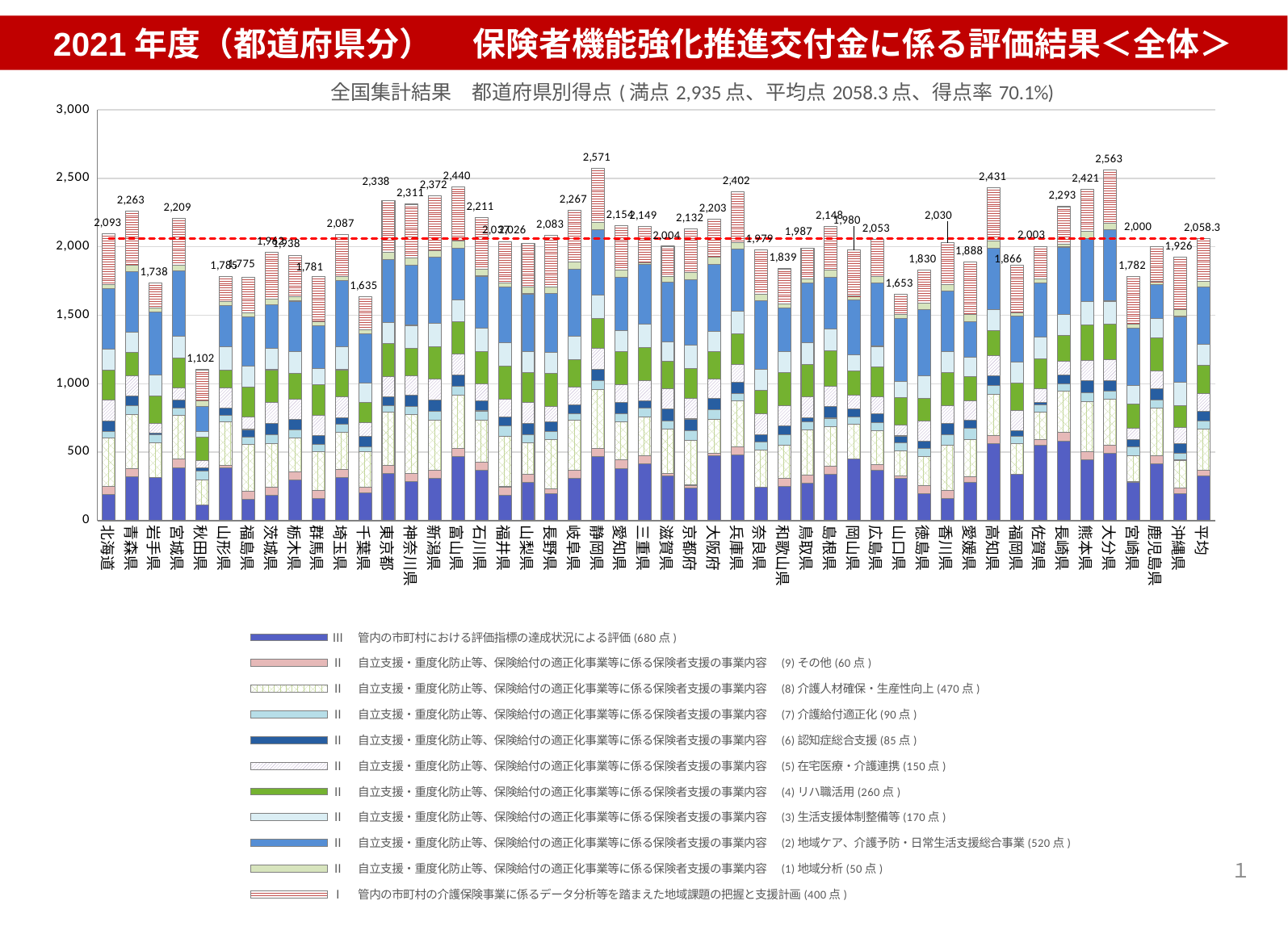

2021年度（都道府県分） 　保険者機能強化推進交付金に係る評価結果＜全体＞

### Chart: 全国集計結果　都道府県別得点(満点2,935点、平均点2058.3点、得点率70.1%)

| Category | Ⅲ　管内の市町村における評価指標の達成状況による評価(680点) | Ⅱ　自立支援・重度化防止等、保険給付の適正化事業等に係る保険者支援の事業内容　(9)その他(60点) | Ⅱ　自立支援・重度化防止等、保険給付の適正化事業等に係る保険者支援の事業内容　(8)介護人材確保・生産性向上(470点) | Ⅱ　自立支援・重度化防止等、保険給付の適正化事業等に係る保険者支援の事業内容　(7)介護給付適正化(90点) | Ⅱ　自立支援・重度化防止等、保険給付の適正化事業等に係る保険者支援の事業内容　(6)認知症総合支援(85点) | Ⅱ　自立支援・重度化防止等、保険給付の適正化事業等に係る保険者支援の事業内容　(5)在宅医療・介護連携(150点) | Ⅱ　自立支援・重度化防止等、保険給付の適正化事業等に係る保険者支援の事業内容　(4)リハ職活用(260点) | Ⅱ　自立支援・重度化防止等、保険給付の適正化事業等に係る保険者支援の事業内容　(3)生活支援体制整備等(170点) | Ⅱ　自立支援・重度化防止等、保険給付の適正化事業等に係る保険者支援の事業内容　(2)地域ケア、介護予防・日常生活支援総合事業(520点) | Ⅱ　自立支援・重度化防止等、保険給付の適正化事業等に係る保険者支援の事業内容　(1)地域分析(50点) | Ⅰ　管内の市町村の介護保険事業に係るデータ分析等を踏まえた地域課題の把握と支援計画(400点) | 合計 | 平均 |
|---|---|---|---|---|---|---|---|---|---|---|---|---|---|
| 北海道 | 188.0 | 60.0 | 357.0 | 48.0 | 75.0 | 150.0 | 220.0 | 155.0 | 440.0 | 30.0 | 370.0 | 2093.0 | 2058.2978723404253 |
| 青森県 | 322.0 | 60.0 | 390.0 | 66.0 | 70.0 | 150.0 | 170.0 | 150.0 | 440.0 | 50.0 | 395.0 | 2263.0 | 2058.2978723404253 |
| 岩手県 | 314.0 | 0.0 | 255.0 | 59.0 | 10.0 | 70.0 | 200.0 | 155.0 | 460.0 | 30.0 | 185.0 | 1738.0 | 2058.2978723404253 |
| 宮城県 | 388.0 | 60.0 | 320.0 | 51.0 | 60.0 | 90.0 | 220.0 | 155.0 | 480.0 | 40.0 | 345.0 | 2209.0 | 2058.2978723404253 |
| 秋田県 | 112.0 | 0.0 | 187.0 | 63.0 | 25.0 | 50.0 | 170.0 | 45.0 | 180.0 | 40.0 | 230.0 | 1102.0 | 2058.2978723404253 |
| 山形県 | 384.0 | 20.0 | 317.0 | 49.0 | 50.0 | 150.0 | 130.0 | 170.0 | 300.0 | 30.0 | 185.0 | 1785.0 | 2058.2978723404253 |
| 福島県 | 154.0 | 60.0 | 340.0 | 56.0 | 55.0 | 90.0 | 220.0 | 155.0 | 360.0 | 30.0 | 255.0 | 1775.0 | 2058.2978723404253 |
| 茨城県 | 184.0 | 60.0 | 316.0 | 67.0 | 85.0 | 150.0 | 240.0 | 155.0 | 320.0 | 40.0 | 345.0 | 1962.0 | 2058.2978723404253 |
| 栃木県 | 294.0 | 60.0 | 248.0 | 61.0 | 75.0 | 150.0 | 190.0 | 155.0 | 370.0 | 30.0 | 305.0 | 1938.0 | 2058.2978723404253 |
| 群馬県 | 162.0 | 60.0 | 282.0 | 52.0 | 65.0 | 150.0 | 220.0 | 120.0 | 310.0 | 30.0 | 330.0 | 1781.0 | 2058.2978723404253 |
| 埼玉県 | 314.0 | 60.0 | 271.0 | 57.0 | 50.0 | 150.0 | 200.0 | 170.0 | 480.0 | 30.0 | 305.0 | 2087.0 | 2058.2978723404253 |
| 千葉県 | 202.0 | 40.0 | 262.0 | 36.0 | 75.0 | 100.0 | 150.0 | 140.0 | 360.0 | 30.0 | 240.0 | 1635.0 | 2058.2978723404253 |
| 東京都 | 344.0 | 60.0 | 388.0 | 46.0 | 65.0 | 150.0 | 240.0 | 155.0 | 460.0 | 50.0 | 380.0 | 2338.0 | 2058.2978723404253 |
| 神奈川県 | 284.0 | 60.0 | 428.0 | 59.0 | 85.0 | 140.0 | 200.0 | 170.0 | 440.0 | 50.0 | 395.0 | 2311.0 | 2058.2978723404253 |
| 新潟県 | 306.0 | 60.0 | 369.0 | 62.0 | 85.0 | 150.0 | 240.0 | 170.0 | 480.0 | 50.0 | 400.0 | 2372.0 | 2058.2978723404253 |
| 富山県 | 466.0 | 60.0 | 389.0 | 65.0 | 85.0 | 150.0 | 240.0 | 155.0 | 380.0 | 50.0 | 400.0 | 2440.0 | 2058.2978723404253 |
| 石川県 | 368.0 | 60.0 | 304.0 | 69.0 | 75.0 | 120.0 | 240.0 | 170.0 | 380.0 | 50.0 | 375.0 | 2211.0 | 2058.2978723404253 |
| 福井県 | 186.0 | 60.0 | 370.0 | 76.0 | 65.0 | 130.0 | 240.0 | 170.0 | 410.0 | 30.0 | 300.0 | 2037.0 | 2058.2978723404253 |
| 山梨県 | 278.0 | 60.0 | 229.0 | 59.0 | 85.0 | 150.0 | 220.0 | 155.0 | 420.0 | 50.0 | 320.0 | 2026.0 | 2058.2978723404253 |
| 長野県 | 194.0 | 40.0 | 358.0 | 61.0 | 70.0 | 110.0 | 240.0 | 155.0 | 430.0 | 50.0 | 375.0 | 2083.0 | 2058.2978723404253 |
| 岐阜県 | 310.0 | 60.0 | 363.0 | 49.0 | 65.0 | 130.0 | 200.0 | 170.0 | 490.0 | 50.0 | 380.0 | 2267.0 | 2058.2978723404253 |
| 静岡県 | 468.0 | 60.0 | 429.0 | 64.0 | 85.0 | 150.0 | 220.0 | 170.0 | 480.0 | 50.0 | 395.0 | 2571.0 | 2058.2978723404253 |
| 愛知県 | 382.0 | 60.0 | 280.0 | 57.0 | 85.0 | 130.0 | 240.0 | 155.0 | 390.0 | 50.0 | 325.0 | 2154.0 | 2058.2978723404253 |
| 三重県 | 414.0 | 60.0 | 281.0 | 64.0 | 55.0 | 150.0 | 240.0 | 170.0 | 440.0 | 10.0 | 265.0 | 2149.0 | 2058.2978723404253 |
| 滋賀県 | 326.0 | 20.0 | 322.0 | 61.0 | 85.0 | 150.0 | 200.0 | 140.0 | 440.0 | 40.0 | 220.0 | 2004.0 | 2058.2978723404253 |
| 京都府 | 238.0 | 20.0 | 330.0 | 69.0 | 85.0 | 150.0 | 220.0 | 170.0 | 480.0 | 50.0 | 320.0 | 2132.0 | 2058.2978723404253 |
| 大阪府 | 472.0 | 20.0 | 248.0 | 68.0 | 85.0 | 140.0 | 200.0 | 150.0 | 490.0 | 50.0 | 280.0 | 2203.0 | 2058.2978723404253 |
| 兵庫県 | 480.0 | 60.0 | 336.0 | 51.0 | 85.0 | 130.0 | 220.0 | 170.0 | 450.0 | 50.0 | 370.0 | 2402.0 | 2058.2978723404253 |
| 奈良県 | 242.0 | 0.0 | 273.0 | 59.0 | 55.0 | 150.0 | 170.0 | 155.0 | 500.0 | 50.0 | 325.0 | 1979.0 | 2058.2978723404253 |
| 和歌山県 | 248.0 | 60.0 | 245.0 | 76.0 | 60.0 | 150.0 | 240.0 | 155.0 | 320.0 | 30.0 | 255.0 | 1839.0 | 2058.2978723404253 |
| 鳥取県 | 272.0 | 60.0 | 331.0 | 59.0 | 30.0 | 150.0 | 240.0 | 155.0 | 440.0 | 30.0 | 220.0 | 1987.0 | 2058.2978723404253 |
| 島根県 | 338.0 | 60.0 | 286.0 | 64.0 | 85.0 | 150.0 | 260.0 | 155.0 | 380.0 | 50.0 | 320.0 | 2148.0 | 2058.2978723404253 |
| 岡山県 | 450.0 | 0.0 | 251.0 | 54.0 | 60.0 | 100.0 | 180.0 | 115.0 | 400.0 | 30.0 | 340.0 | 1980.0 | 2058.2978723404253 |
| 広島県 | 366.0 | 40.0 | 250.0 | 57.0 | 70.0 | 120.0 | 220.0 | 150.0 | 460.0 | 50.0 | 270.0 | 2053.0 | 2058.2978723404253 |
| 山口県 | 308.0 | 20.0 | 182.0 | 58.0 | 50.0 | 80.0 | 200.0 | 120.0 | 460.0 | 30.0 | 145.0 | 1653.0 | 2058.2978723404253 |
| 徳島県 | 194.0 | 60.0 | 213.0 | 58.0 | 55.0 | 150.0 | 160.0 | 170.0 | 480.0 | 50.0 | 240.0 | 1830.0 | 2058.2978723404253 |
| 香川県 | 158.0 | 60.0 | 335.0 | 72.0 | 85.0 | 130.0 | 240.0 | 155.0 | 440.0 | 50.0 | 305.0 | 2030.0 | 2058.2978723404253 |
| 愛媛県 | 278.0 | 40.0 | 273.0 | 82.0 | 60.0 | 140.0 | 180.0 | 140.0 | 260.0 | 50.0 | 385.0 | 1888.0 | 2058.2978723404253 |
| 高知県 | 562.0 | 60.0 | 300.0 | 64.0 | 70.0 | 150.0 | 180.0 | 155.0 | 450.0 | 50.0 | 390.0 | 2431.0 | 2058.2978723404253 |
| 福岡県 | 340.0 | 0.0 | 220.0 | 56.0 | 40.0 | 150.0 | 200.0 | 150.0 | 340.0 | 20.0 | 350.0 | 1866.0 | 2058.2978723404253 |
| 佐賀県 | 550.0 | 40.0 | 204.0 | 49.0 | 20.0 | 100.0 | 220.0 | 155.0 | 400.0 | 30.0 | 235.0 | 2003.0 | 2058.2978723404253 |
| 長崎県 | 582.0 | 60.0 | 303.0 | 53.0 | 65.0 | 100.0 | 190.0 | 155.0 | 490.0 | 20.0 | 275.0 | 2293.0 | 2058.2978723404253 |
| 熊本県 | 444.0 | 60.0 | 365.0 | 67.0 | 85.0 | 150.0 | 260.0 | 170.0 | 460.0 | 50.0 | 310.0 | 2421.0 | 2058.2978723404253 |
| 大分県 | 490.0 | 60.0 | 336.0 | 62.0 | 75.0 | 150.0 | 260.0 | 170.0 | 520.0 | 50.0 | 390.0 | 2563.0 | 2058.2978723404253 |
| 宮崎県 | 282.0 | 0.0 | 189.0 | 66.0 | 55.0 | 80.0 | 180.0 | 135.0 | 420.0 | 30.0 | 345.0 | 1782.0 | 2058.2978723404253 |
| 鹿児島県 | 412.0 | 60.0 | 349.0 | 59.0 | 85.0 | 130.0 | 240.0 | 140.0 | 250.0 | 20.0 | 255.0 | 2000.0 | 2058.2978723404253 |
| 沖縄県 | 196.0 | 40.0 | 205.0 | 50.0 | 70.0 | 120.0 | 160.0 | 170.0 | 480.0 | 50.0 | 385.0 | 1926.0 | 2058.2978723404253 |
| 平均 | 324.3829787234043 | 45.53191489361702 | 299.5531914893617 | 59.787234042553195 | 66.27659574468085 | 130.4255319148936 | 210.85106382978722 | 152.9787234042553 | 415.1063829787234 | 40.0 | 313.40425531914894 | 2058.2978723404253 | 2058.2978723404253 |
１